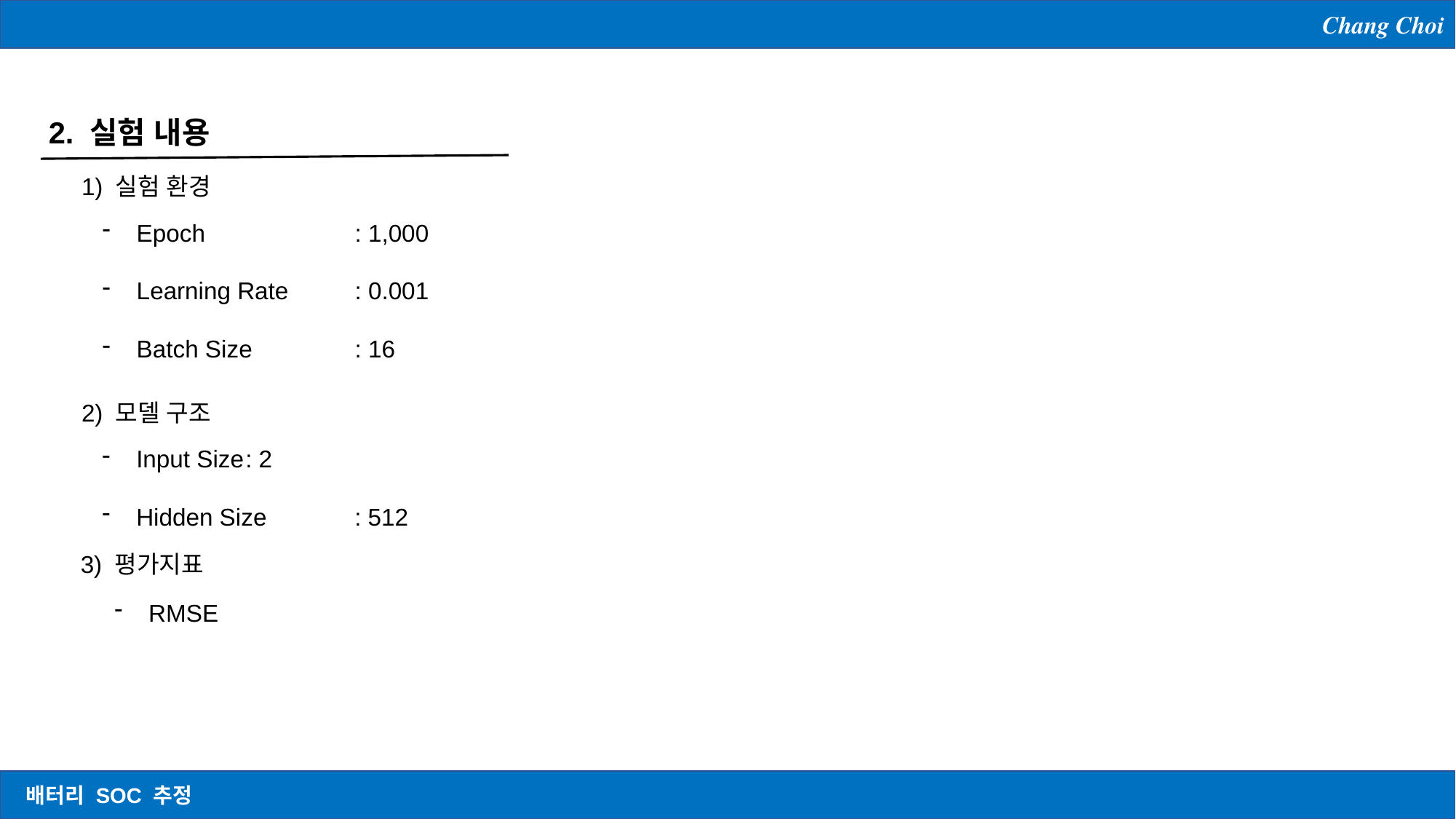

Chang Choi
2. 실험 내용
1) 실험 환경
Epoch		: 1,000

Learning Rate	: 0.001

Batch Size	: 16
2) 모델 구조
Input Size	: 2

Hidden Size	: 512
3) 평가지표
RMSE

배터리 SOC 추정